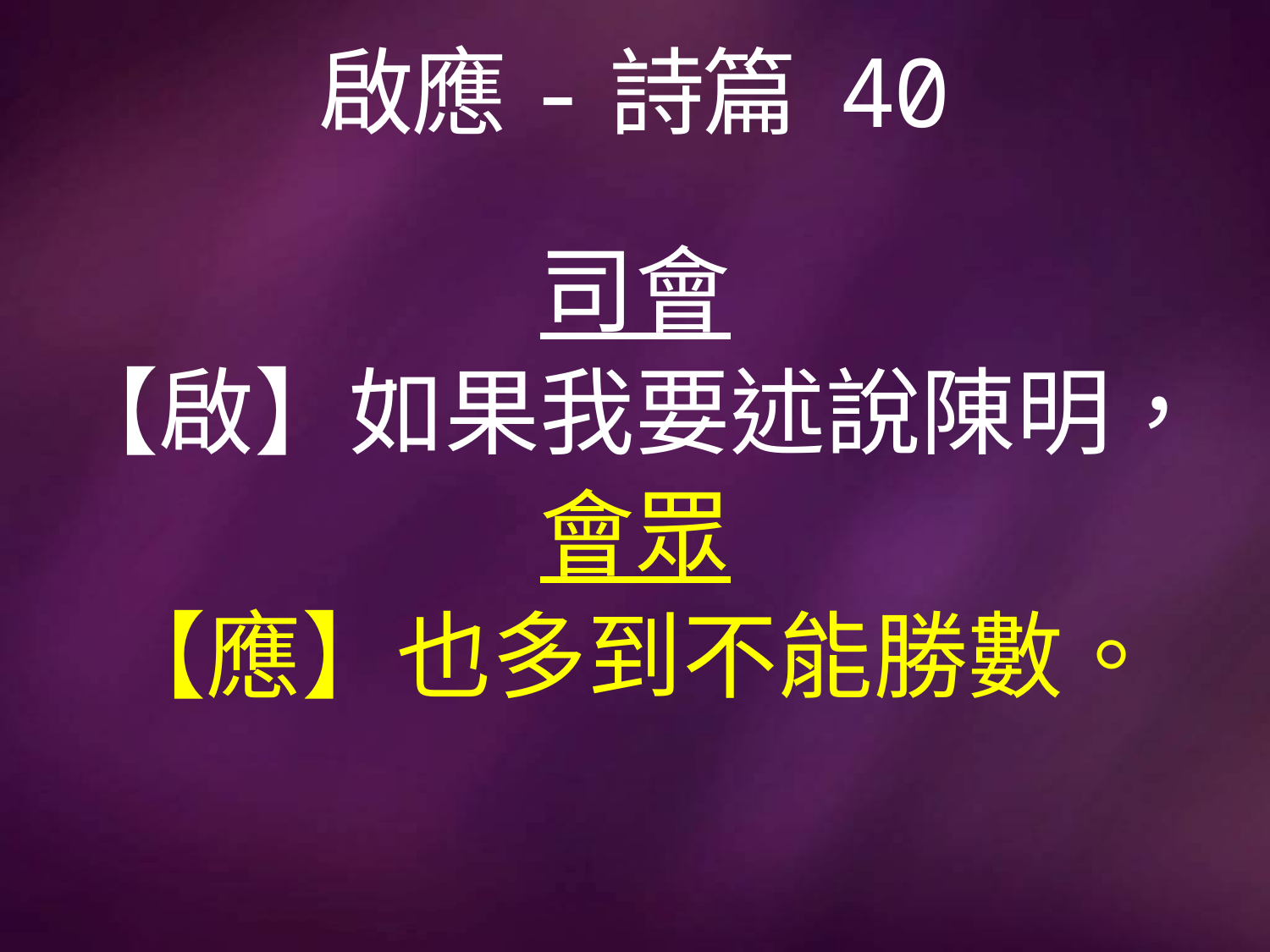

# 啟應-詩篇 40
司會
【啟】如果我要述說陳明，
會眾
【應】也多到不能勝數。